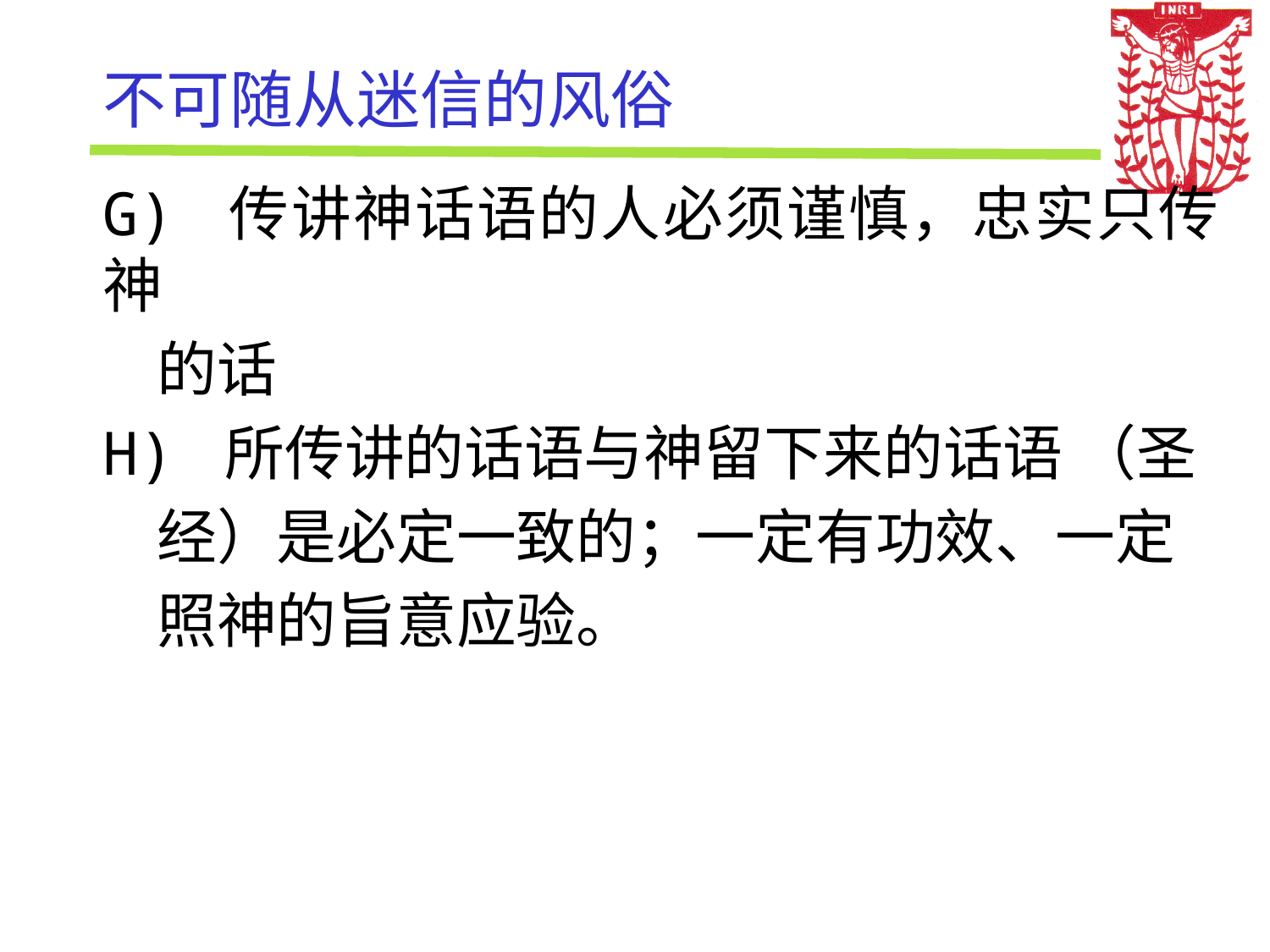

# 不可随从迷信的风俗
G) 传讲神话语的人必须谨慎，忠实只传神
   的话
H) 所传讲的话语与神留下来的话语 （圣
   经）是必定一致的；一定有功效、一定
   照神的旨意应验。